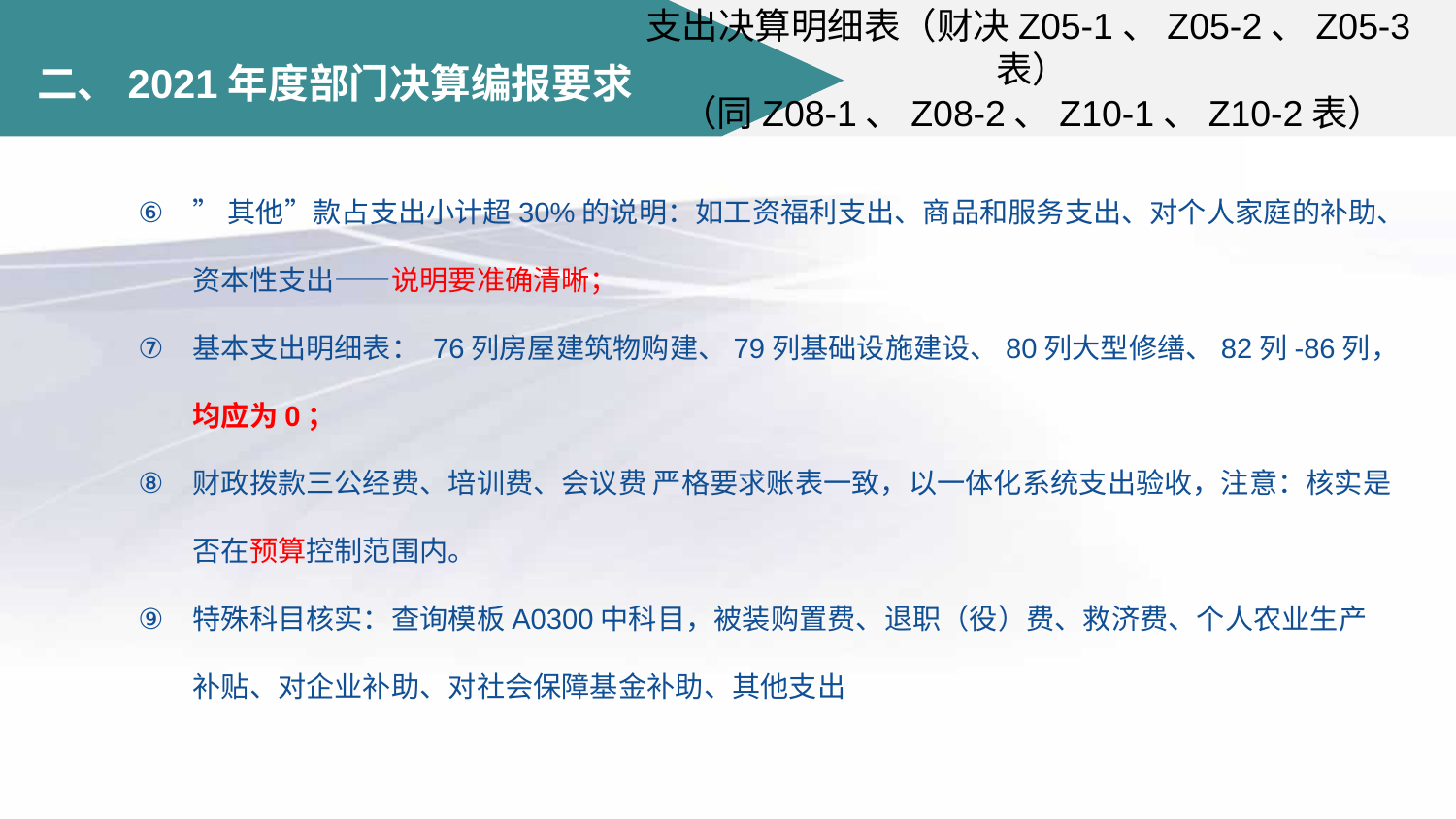

支出决算明细表（财决Z05-1、Z05-2、Z05-3表）
（同Z08-1、Z08-2、Z10-1、Z10-2表）
# 二、2021年度部门决算编报要求
”其他”款占支出小计超30%的说明：如工资福利支出、商品和服务支出、对个人家庭的补助、资本性支出——说明要准确清晰；
基本支出明细表： 76列房屋建筑物购建、79列基础设施建设、80列大型修缮、82列-86列，均应为0；
财政拨款三公经费、培训费、会议费 严格要求账表一致，以一体化系统支出验收，注意：核实是否在预算控制范围内。
特殊科目核实：查询模板A0300中科目，被装购置费、退职（役）费、救济费、个人农业生产补贴、对企业补助、对社会保障基金补助、其他支出

55